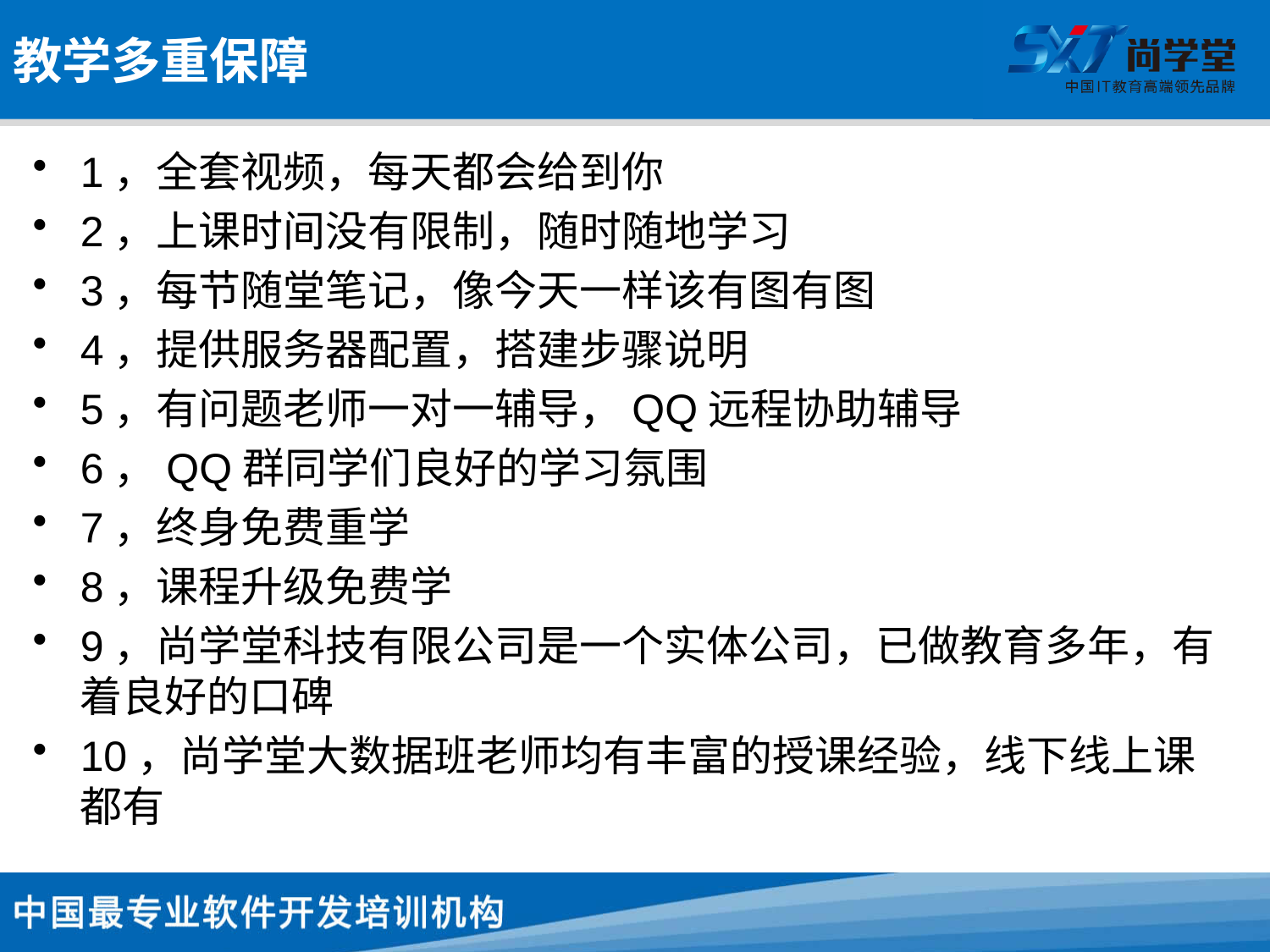

# 教学多重保障
1，全套视频，每天都会给到你
2，上课时间没有限制，随时随地学习
3，每节随堂笔记，像今天一样该有图有图
4，提供服务器配置，搭建步骤说明
5，有问题老师一对一辅导，QQ远程协助辅导
6，QQ群同学们良好的学习氛围
7，终身免费重学
8，课程升级免费学
9，尚学堂科技有限公司是一个实体公司，已做教育多年，有着良好的口碑
10，尚学堂大数据班老师均有丰富的授课经验，线下线上课都有